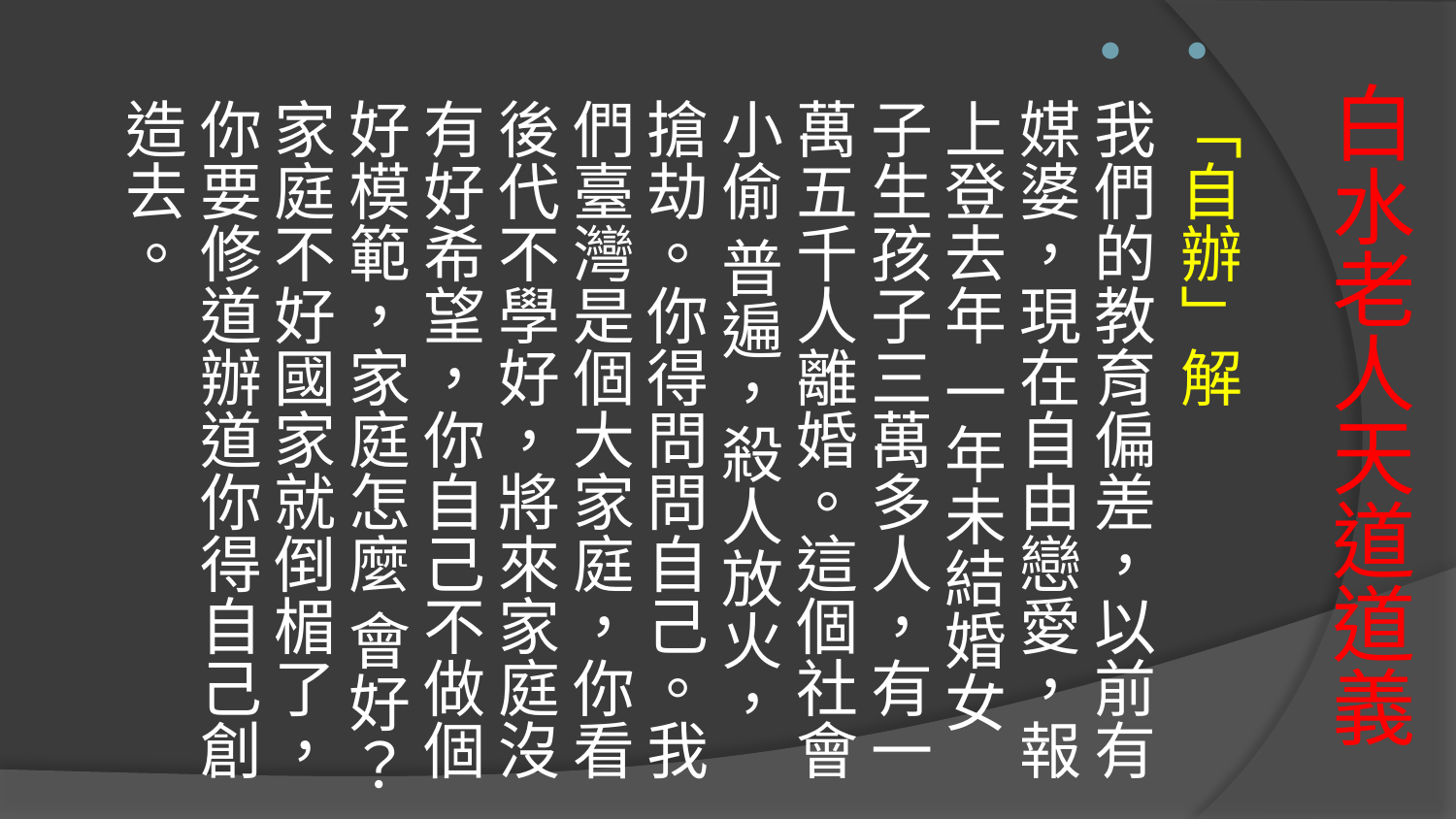

「自辦」解
我們的教育偏差，以前有媒婆，現在自由戀愛，報上登去年 一年未結婚女子生孩子三萬多人，有一萬五千人離婚。這個社會小偷 普遍，殺人放火，搶劫。你得問問自己。我們臺灣是個大家庭，你看後代不學好，將來家庭沒有好希望，你自己不做個好模範，家庭怎麼 會好？家庭不好國家就倒楣了，你要修道辦道你得自己創造去。

# 白水老人天道道義